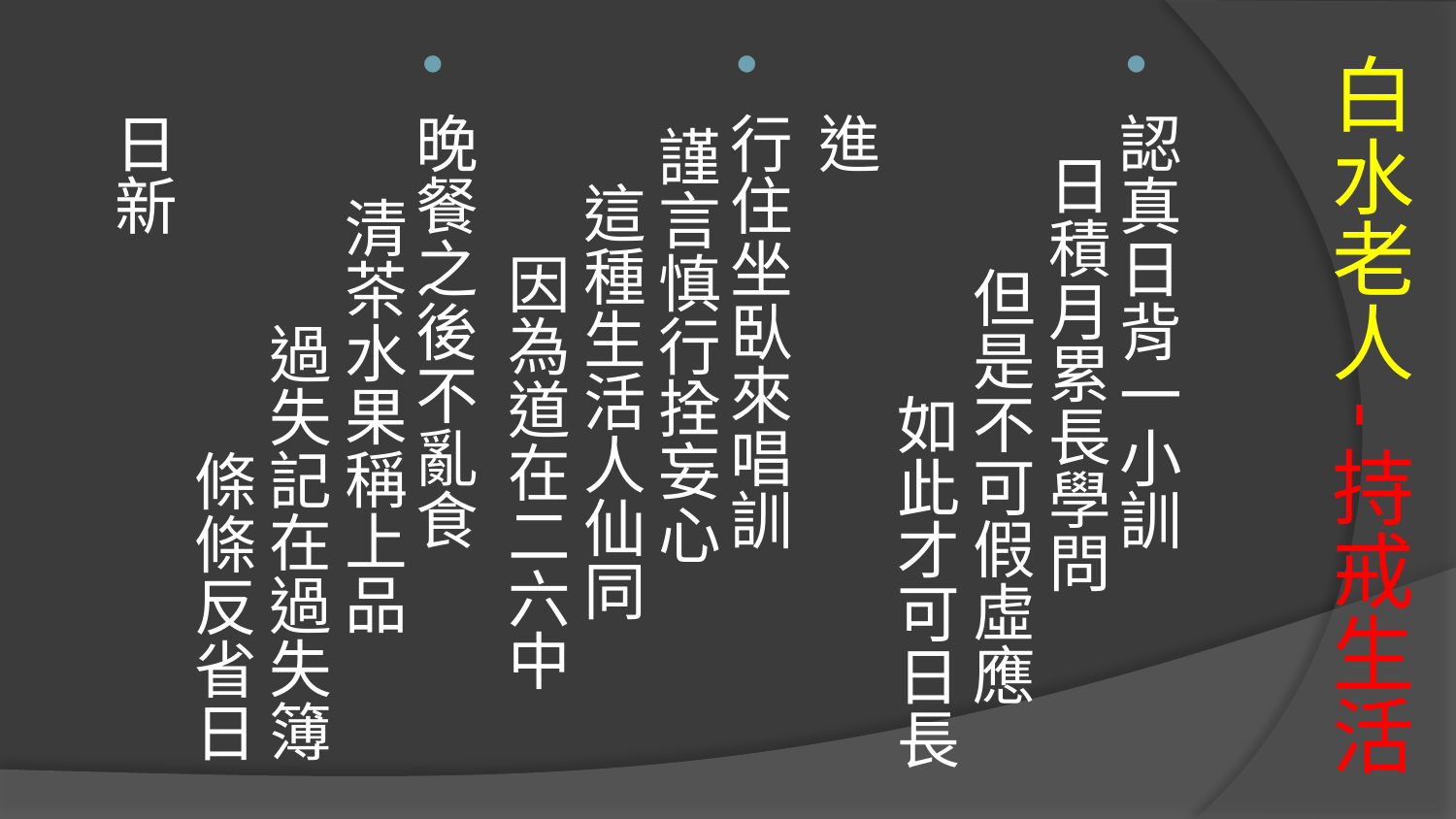

認真日背一小訓                   日積月累長學問                        但是不可假虛應                         如此才可日長進
行住坐臥來唱訓                 謹言慎行拴妄心                    這種生活人仙同                     因為道在二六中
晚餐之後不亂食                      清茶水果稱上品                         過失記在過失簿                         條條反省日日新
# 白水老人-持戒生活